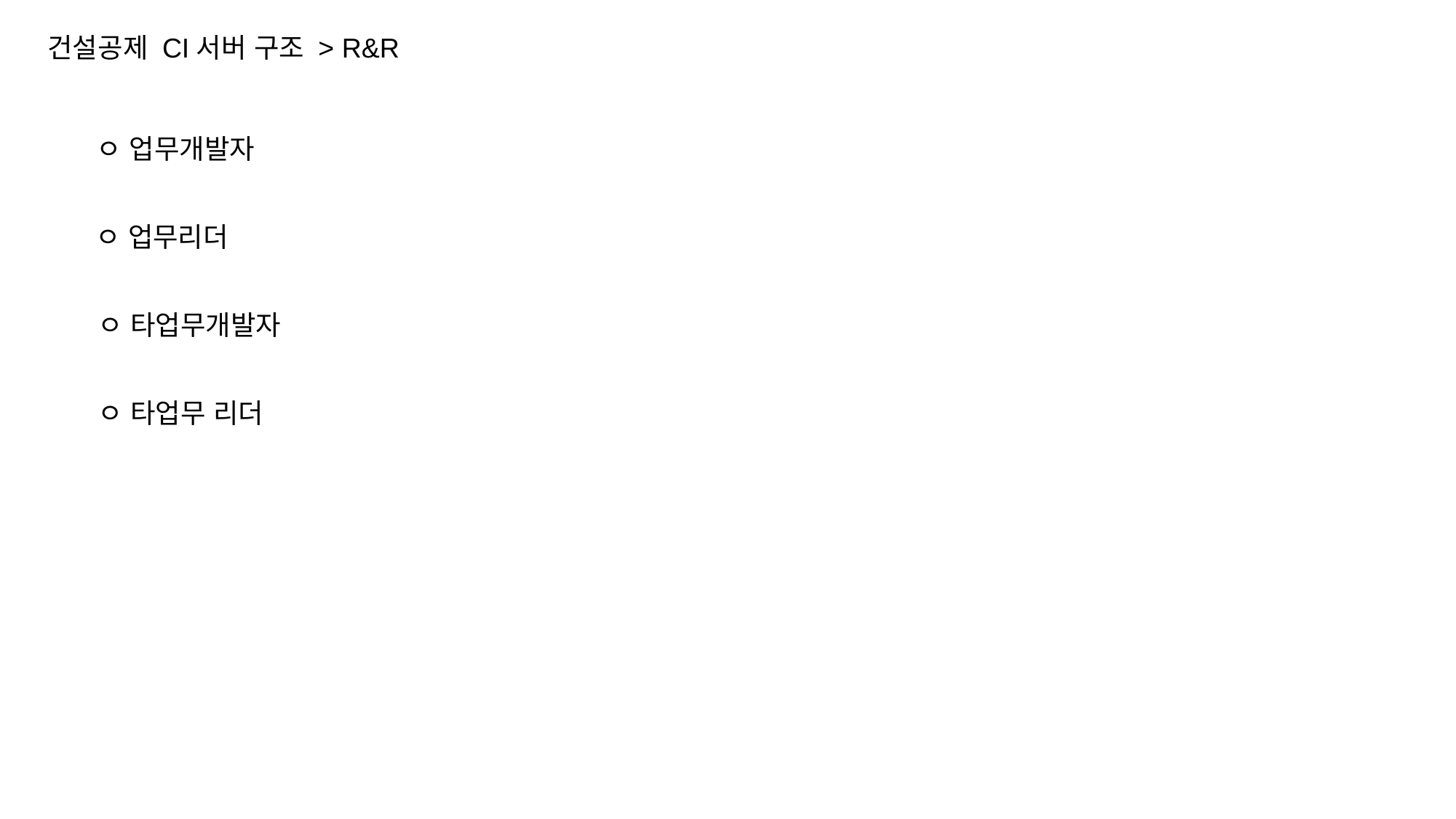

건설공제 CI서버 구조 > R&R
ㅇ 업무개발자
ㅇ 업무리더
ㅇ 타업무개발자
ㅇ 타업무 리더